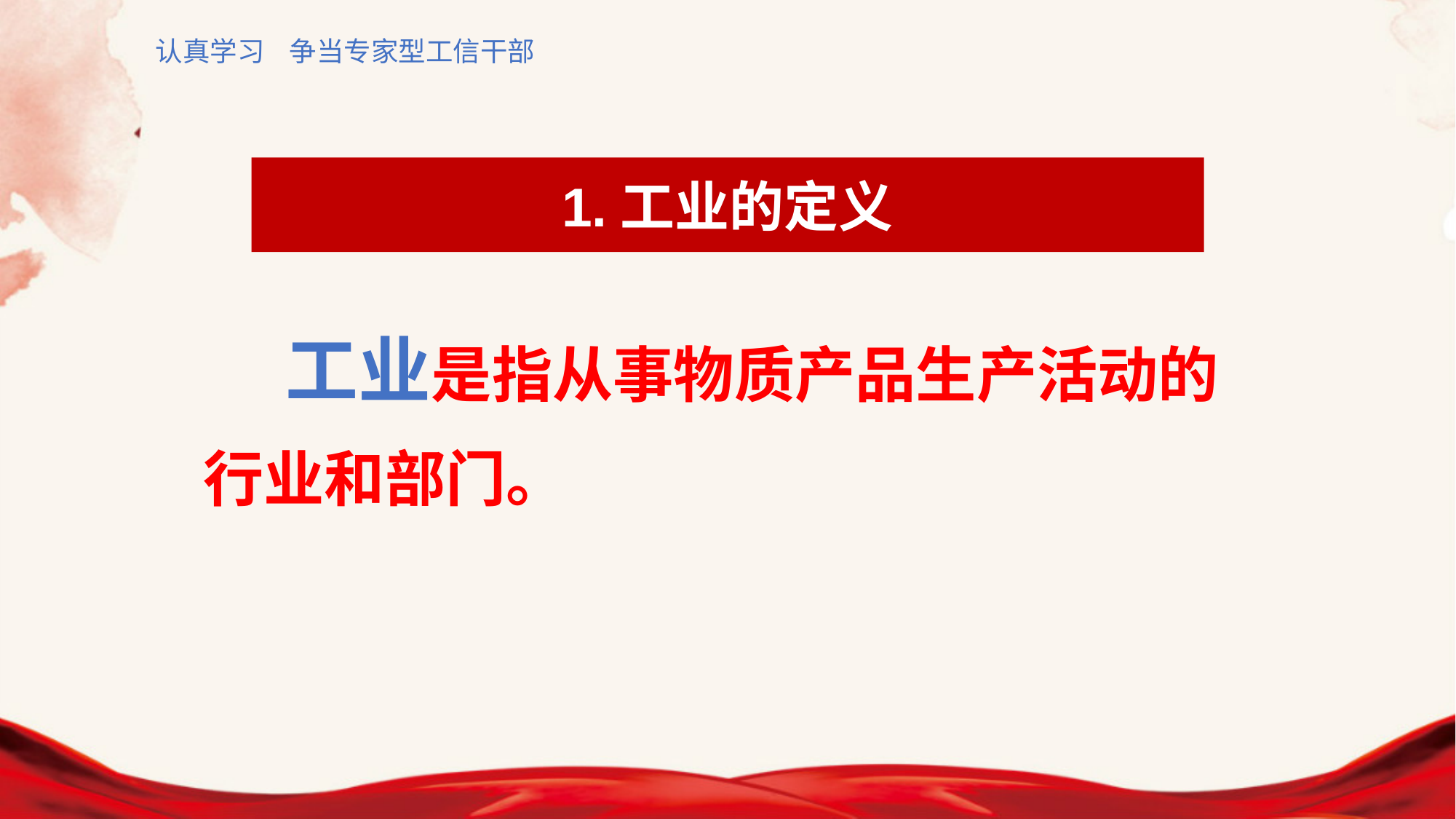

认真学习    争当专家型工信干部
1.工业的定义
         工业是指从事物质产品生产活动的行业和部门。